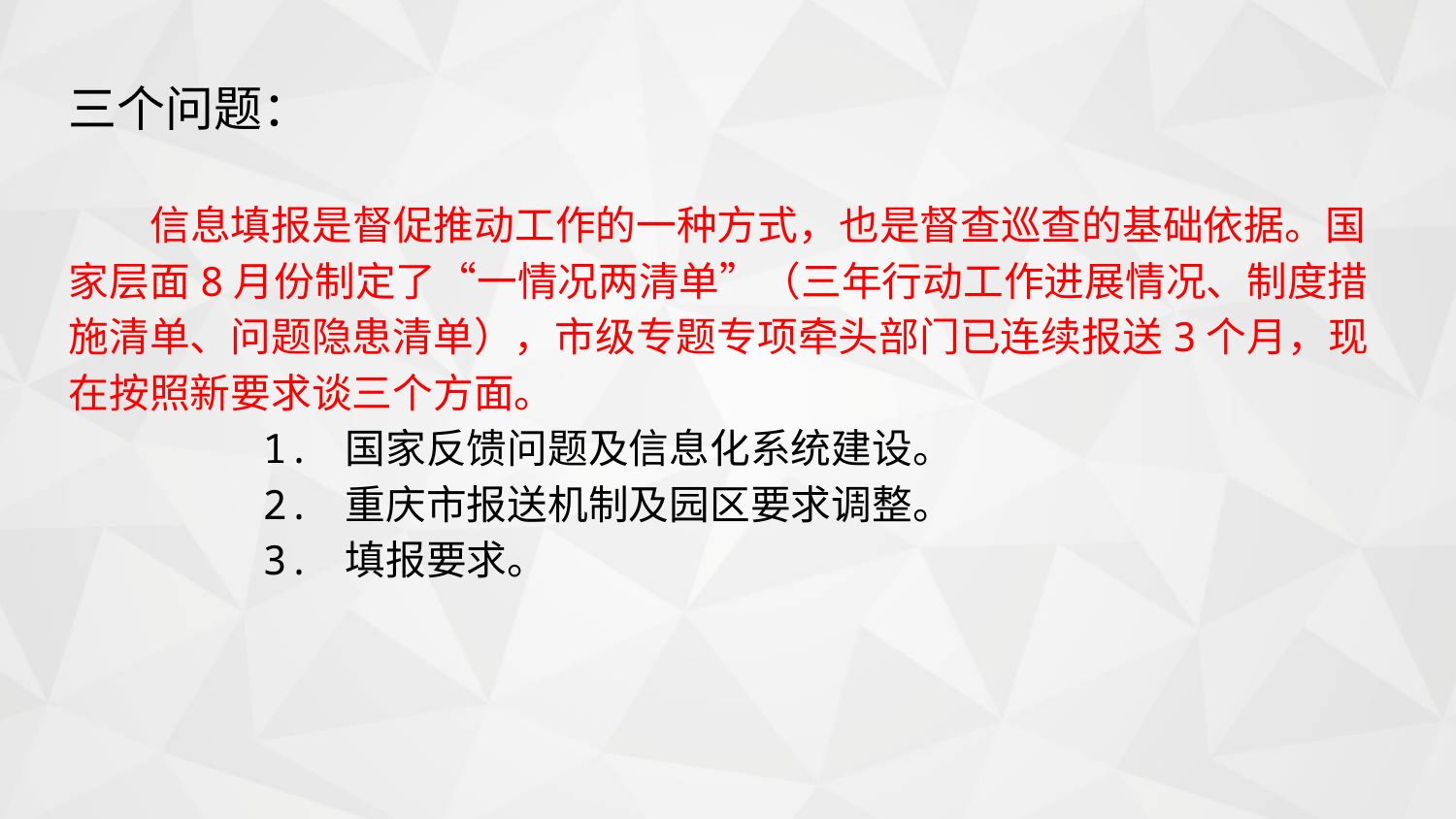

三个问题：

        信息填报是督促推动工作的一种方式，也是督查巡查的基础依据。国家层面8月份制定了“一情况两清单”（三年行动工作进展情况、制度措施清单、问题隐患清单），市级专题专项牵头部门已连续报送3个月，现在按照新要求谈三个方面。
        1. 国家反馈问题及信息化系统建设。
        2. 重庆市报送机制及园区要求调整。
        3. 填报要求。